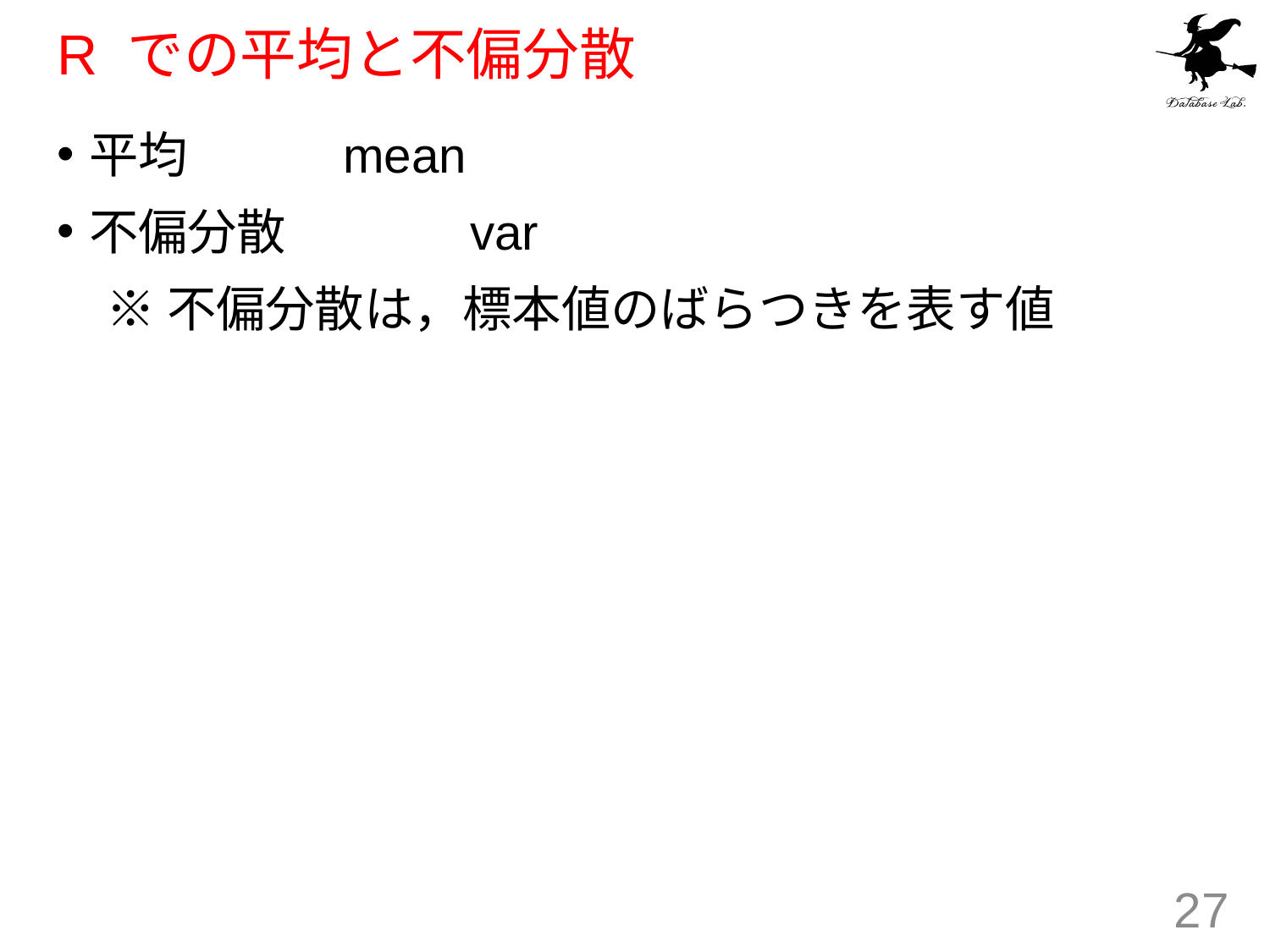

# R での平均と不偏分散
平均 		mean
不偏分散 		var
　※ 不偏分散は，標本値のばらつきを表す値
27